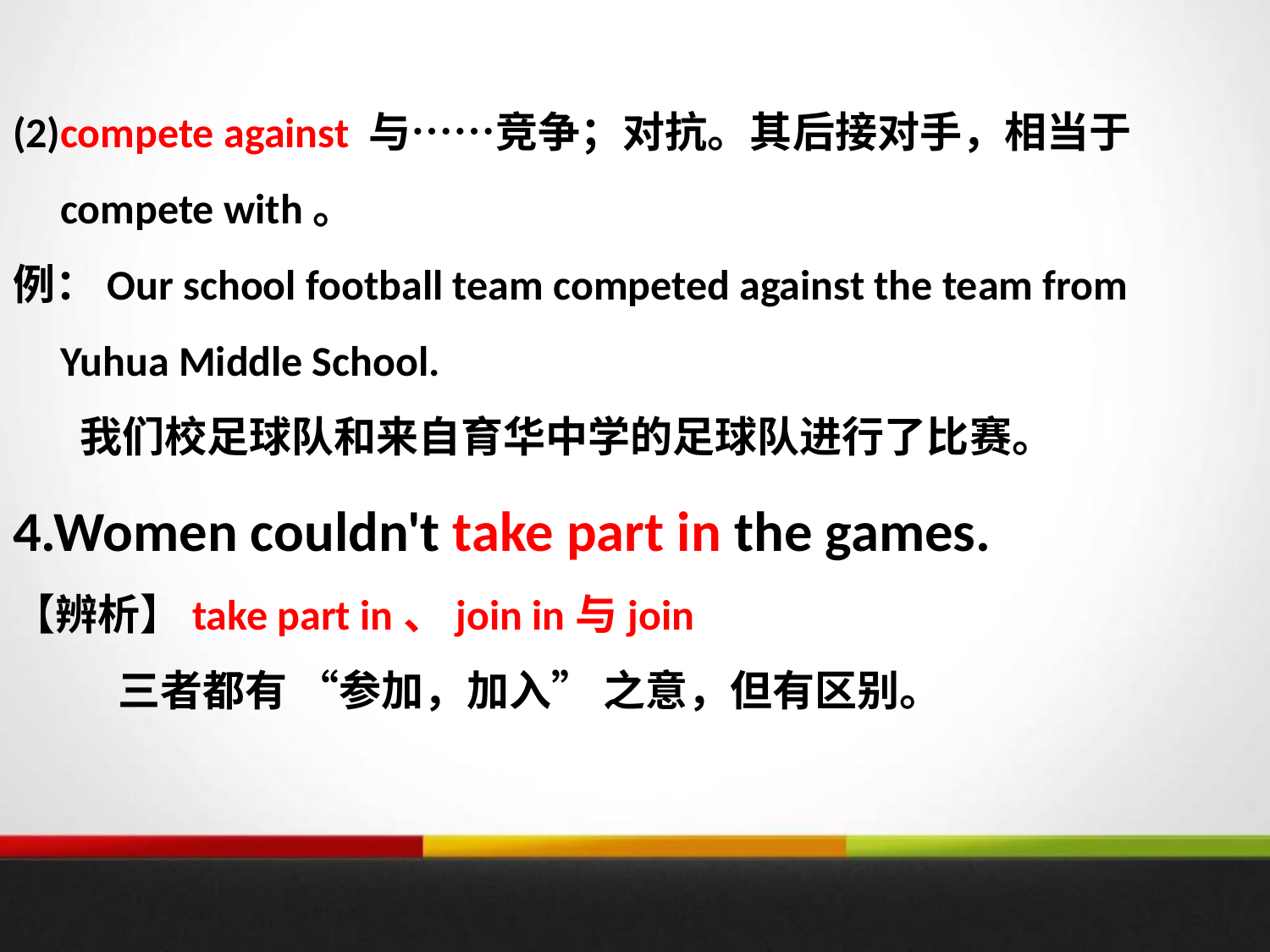

(2)compete against 与……竞争；对抗。其后接对手，相当于compete with。
例：Our school football team competed against the team from Yuhua Middle School.
      我们校足球队和来自育华中学的足球队进行了比赛。
4.Women couldn't take part in the games.
【辨析】take part in、join in与join
          三者都有 “参加，加入” 之意，但有区别。